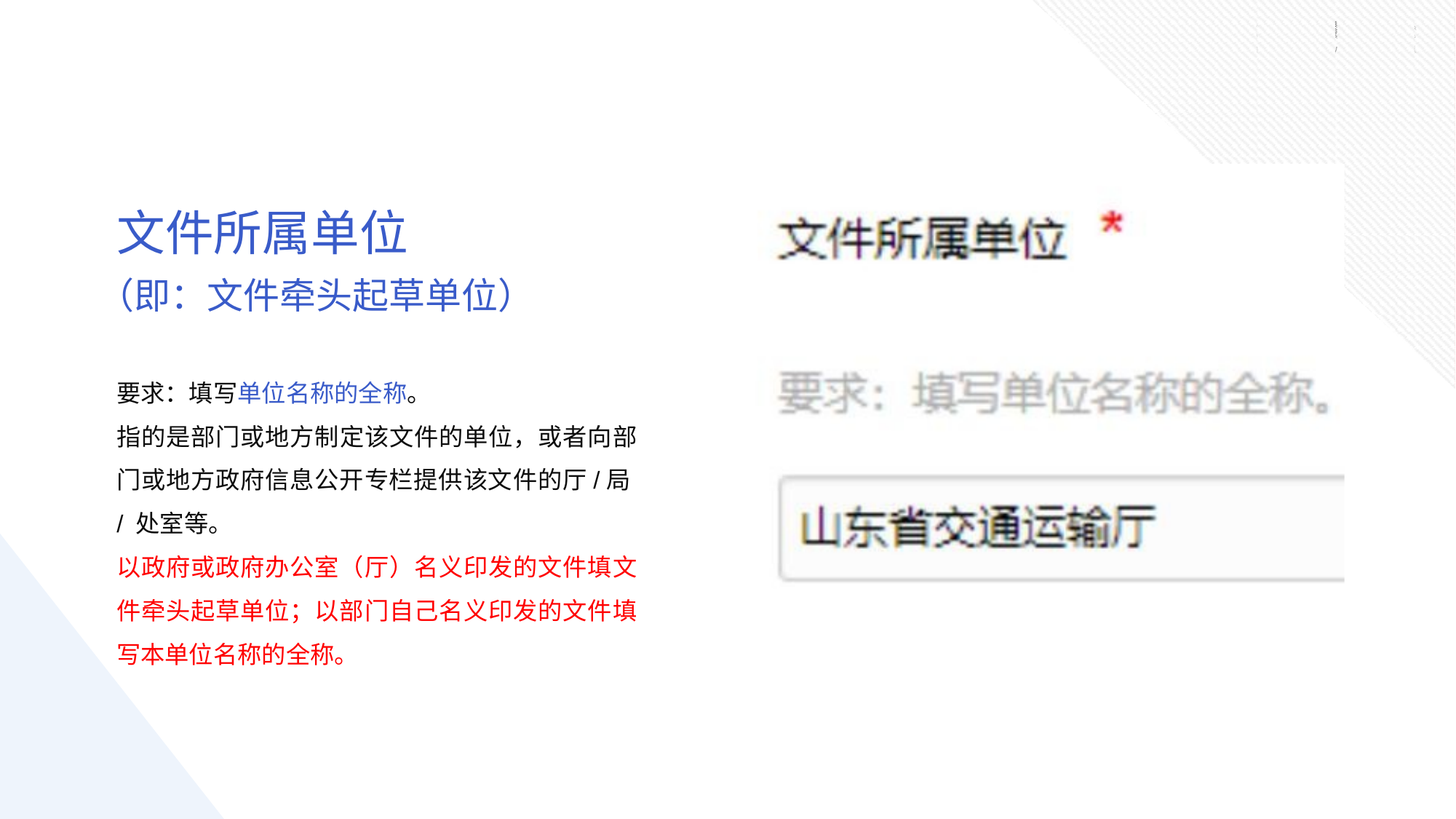

# 文件所属单位
（即：文件牵头起草单位）
要求：填写单位名称的全称。
指的是部门或地方制定该文件的单位，或者向部 门或地方政府信息公开专栏提供该文件的厅/局/ 处室等。
以政府或政府办公室（厅）名义印发的文件填文 件牵头起草单位；以部门自己名义印发的文件填 写本单位名称的全称。